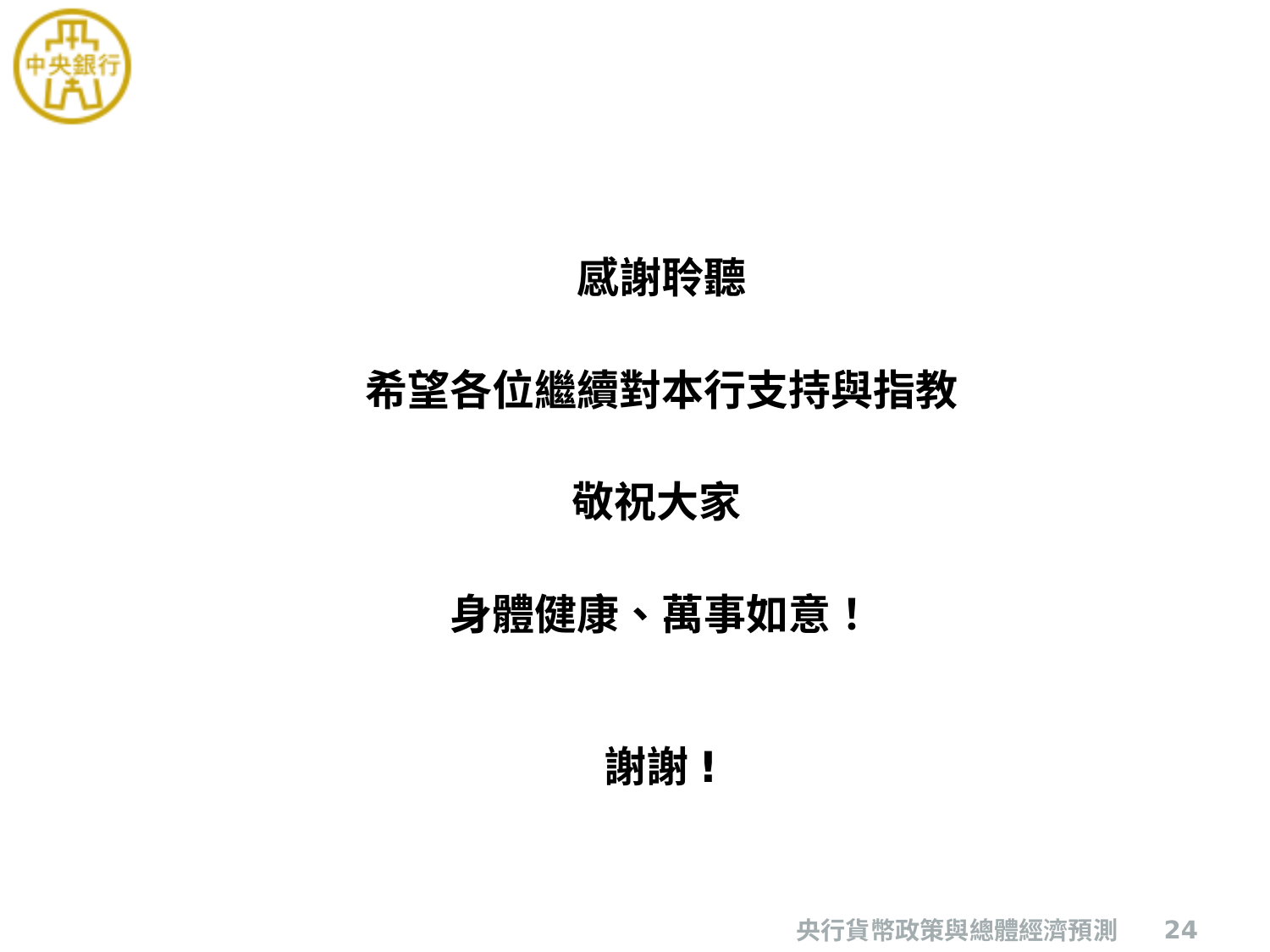

感謝聆聽
希望各位繼續對本行支持與指教
敬祝大家
身體健康、萬事如意！

謝謝!
24
央行貨幣政策與總體經濟預測